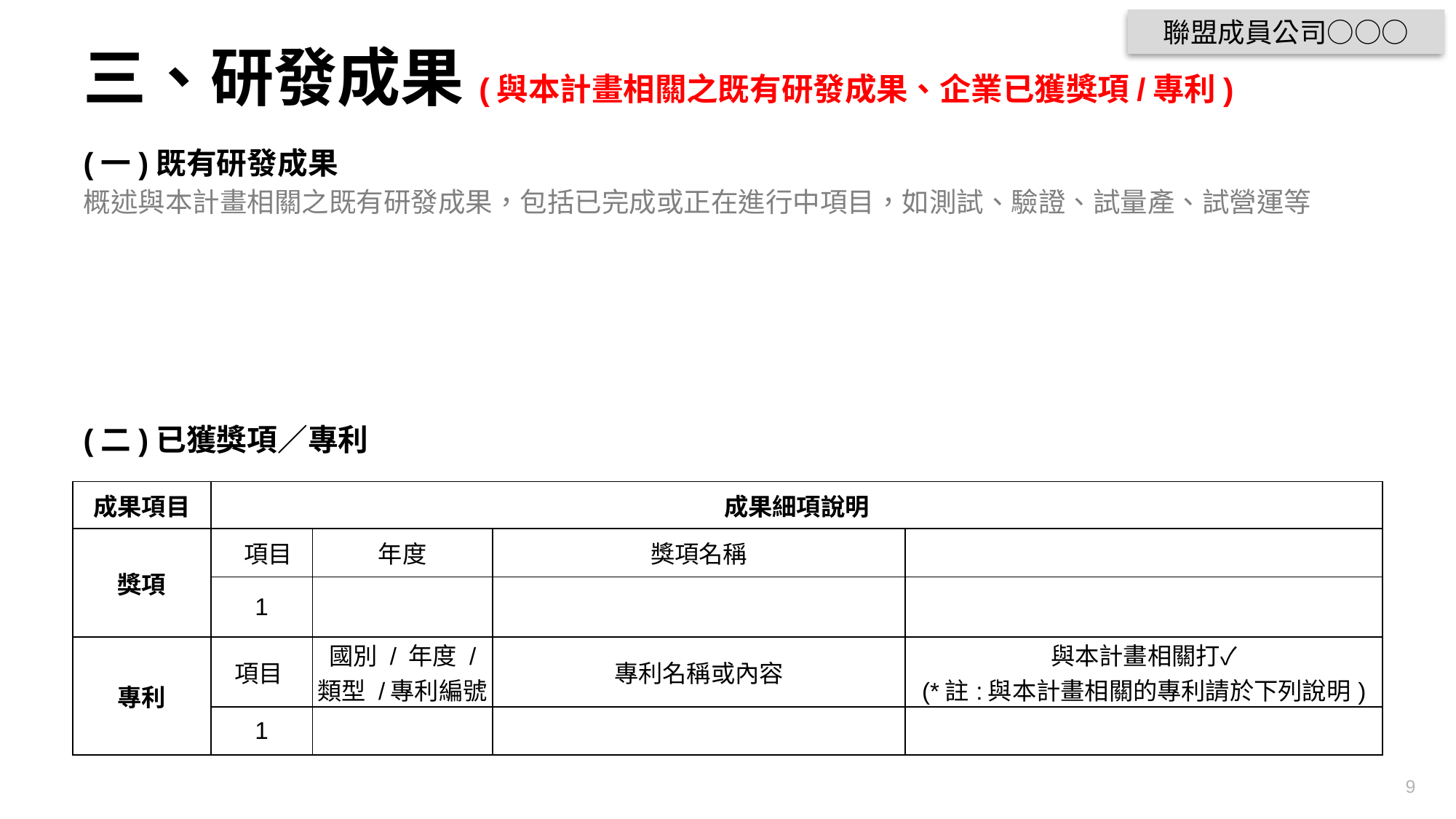

聯盟成員公司○○○
# 三、研發成果(與本計畫相關之既有研發成果、企業已獲獎項/專利)
(一)既有研發成果
概述與本計畫相關之既有研發成果，包括已完成或正在進行中項目，如測試、驗證、試量產、試營運等
(二)已獲獎項／專利

| 成果項目 | 成果細項說明 |  |  |  |
| --- | --- | --- | --- | --- |
| 獎項 | 項目 | 年度 | 獎項名稱 |  |
|  | 1 |  |  |  |
| 專利 | 項目 | 國別 / 年度 / 類型 /專利編號 | 專利名稱或內容 | 與本計畫相關打✓ (\*註:與本計畫相關的專利請於下列說明) |
|  | 1 |  |  |  |
9